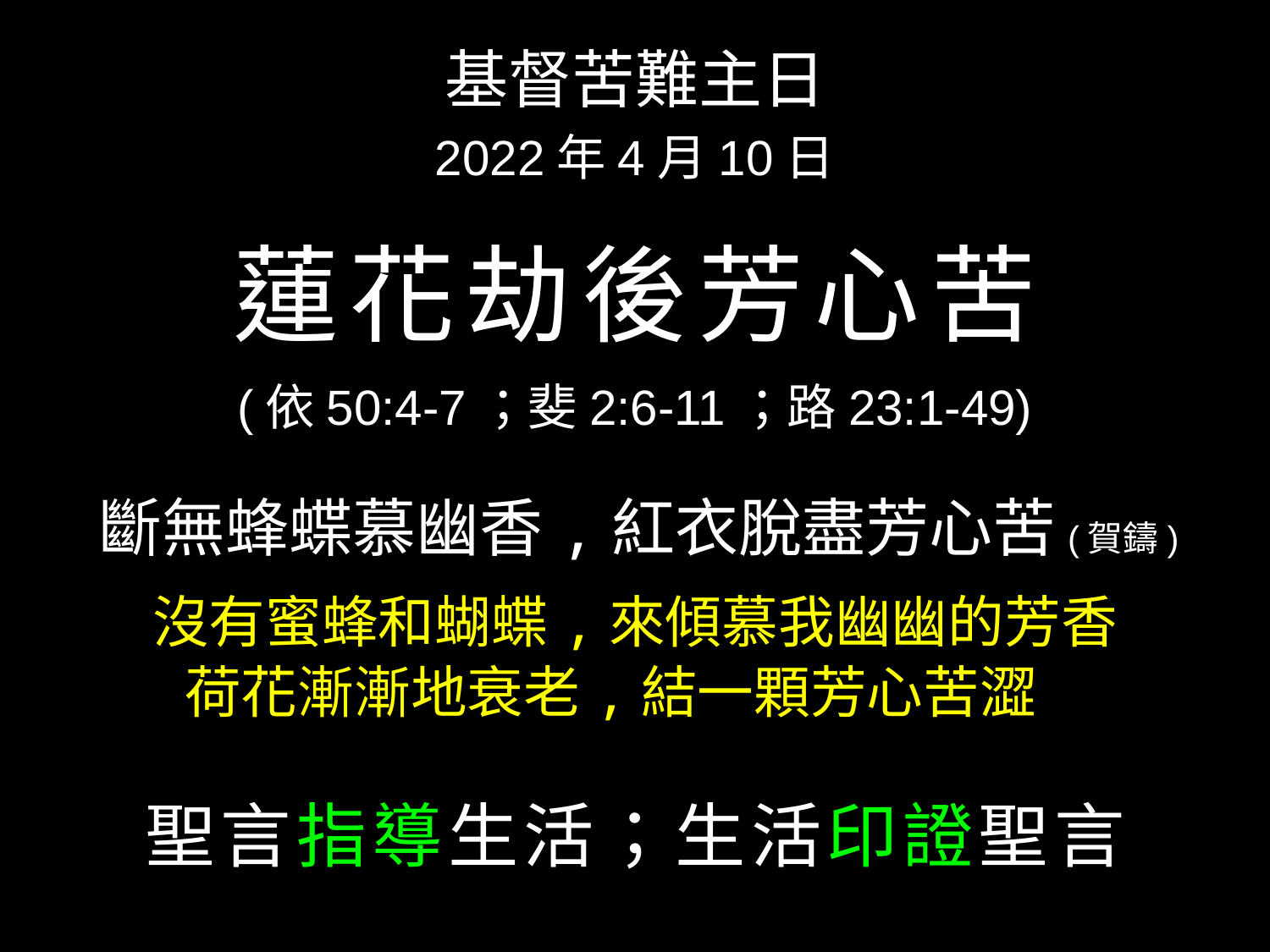

基督苦難主日
2022年4月10日
蓮花劫後芳心苦
(依50:4-7；斐2:6-11；路23:1-49)
     斷無蜂蝶慕幽香,紅衣脫盡芳心苦 (賀鑄)
沒有蜜蜂和蝴蝶,來傾慕我幽幽的芳香
荷花漸漸地衰老,結一顆芳心苦澀
聖言指導生活；生活印證聖言